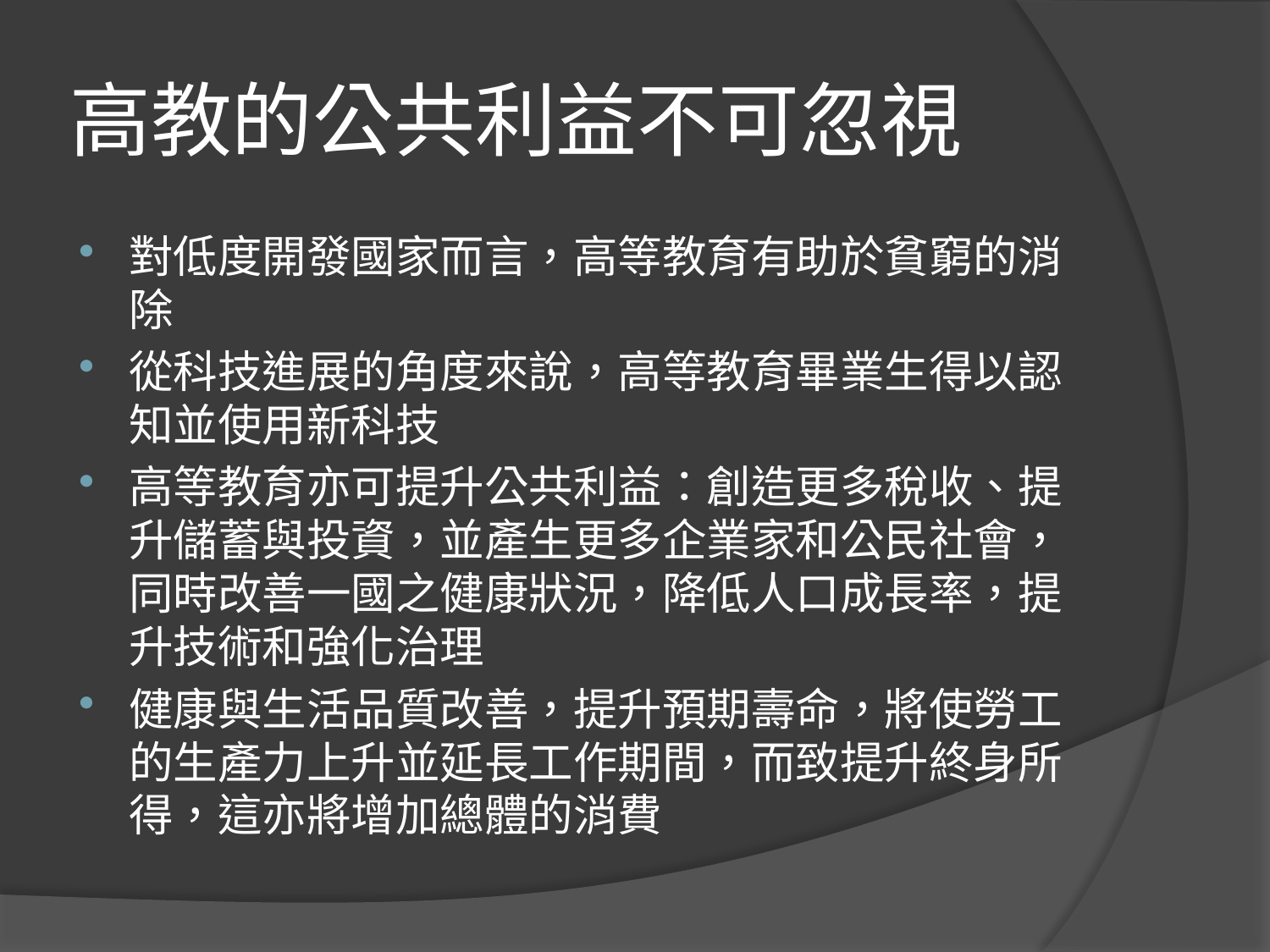

# 高教的公共利益不可忽視
對低度開發國家而言，高等教育有助於貧窮的消除
從科技進展的角度來說，高等教育畢業生得以認知並使用新科技
高等教育亦可提升公共利益：創造更多稅收、提升儲蓄與投資，並產生更多企業家和公民社會，同時改善一國之健康狀況，降低人口成長率，提升技術和強化治理
健康與生活品質改善，提升預期壽命，將使勞工的生產力上升並延長工作期間，而致提升終身所得，這亦將增加總體的消費